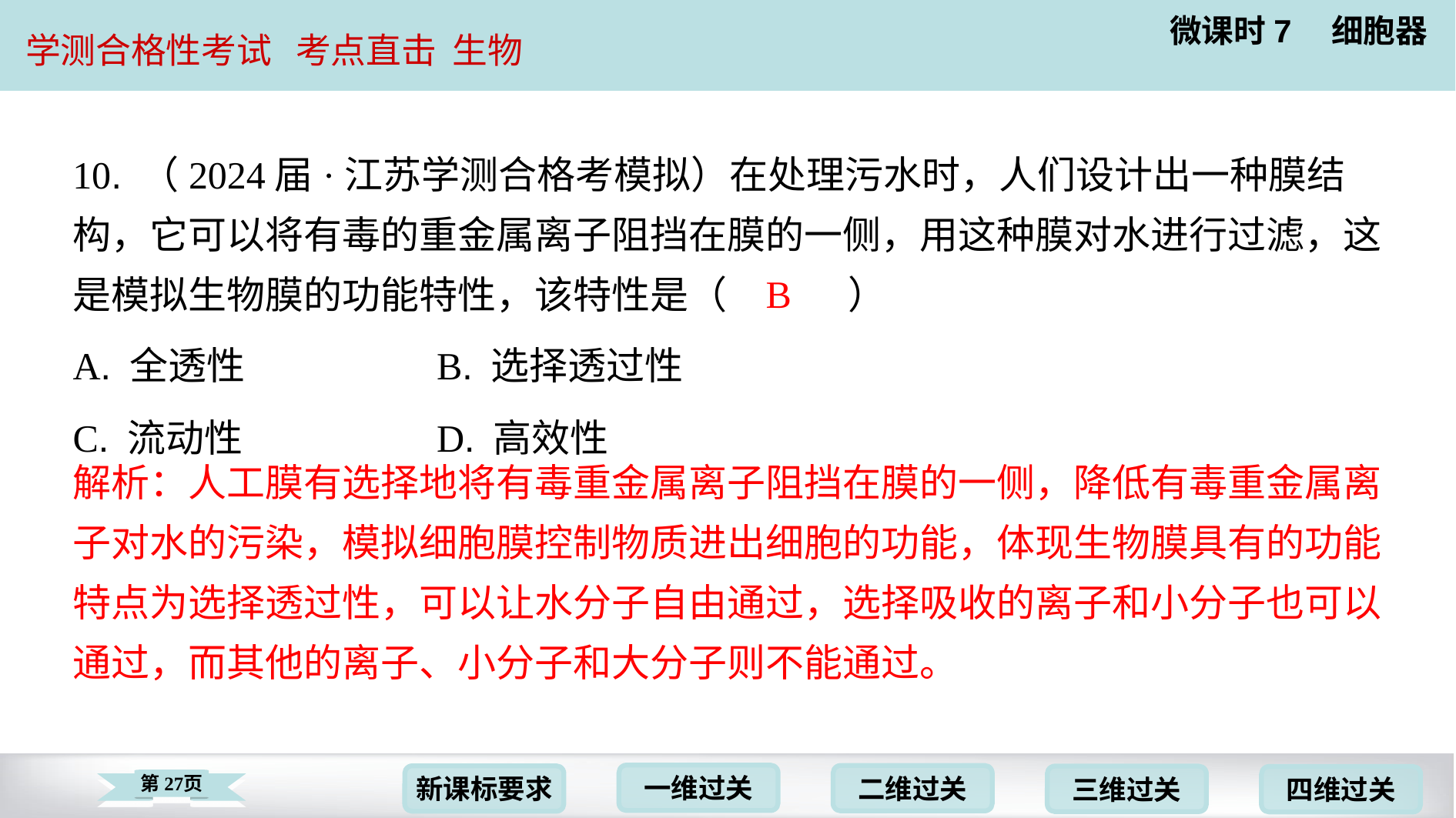

10. （2024届·江苏学测合格考模拟）在处理污水时，人们设计出一种膜结
构，它可以将有毒的重金属离子阻挡在膜的一侧，用这种膜对水进行过滤，这
是模拟生物膜的功能特性，该特性是（　B　）
B
| A. 全透性 | B. 选择透过性 |
| --- | --- |
| C. 流动性 | D. 高效性 |
解析：人工膜有选择地将有毒重金属离子阻挡在膜的一侧，降低有毒重金属离
子对水的污染，模拟细胞膜控制物质进出细胞的功能，体现生物膜具有的功能
特点为选择透过性，可以让水分子自由通过，选择吸收的离子和小分子也可以
通过，而其他的离子、小分子和大分子则不能通过。